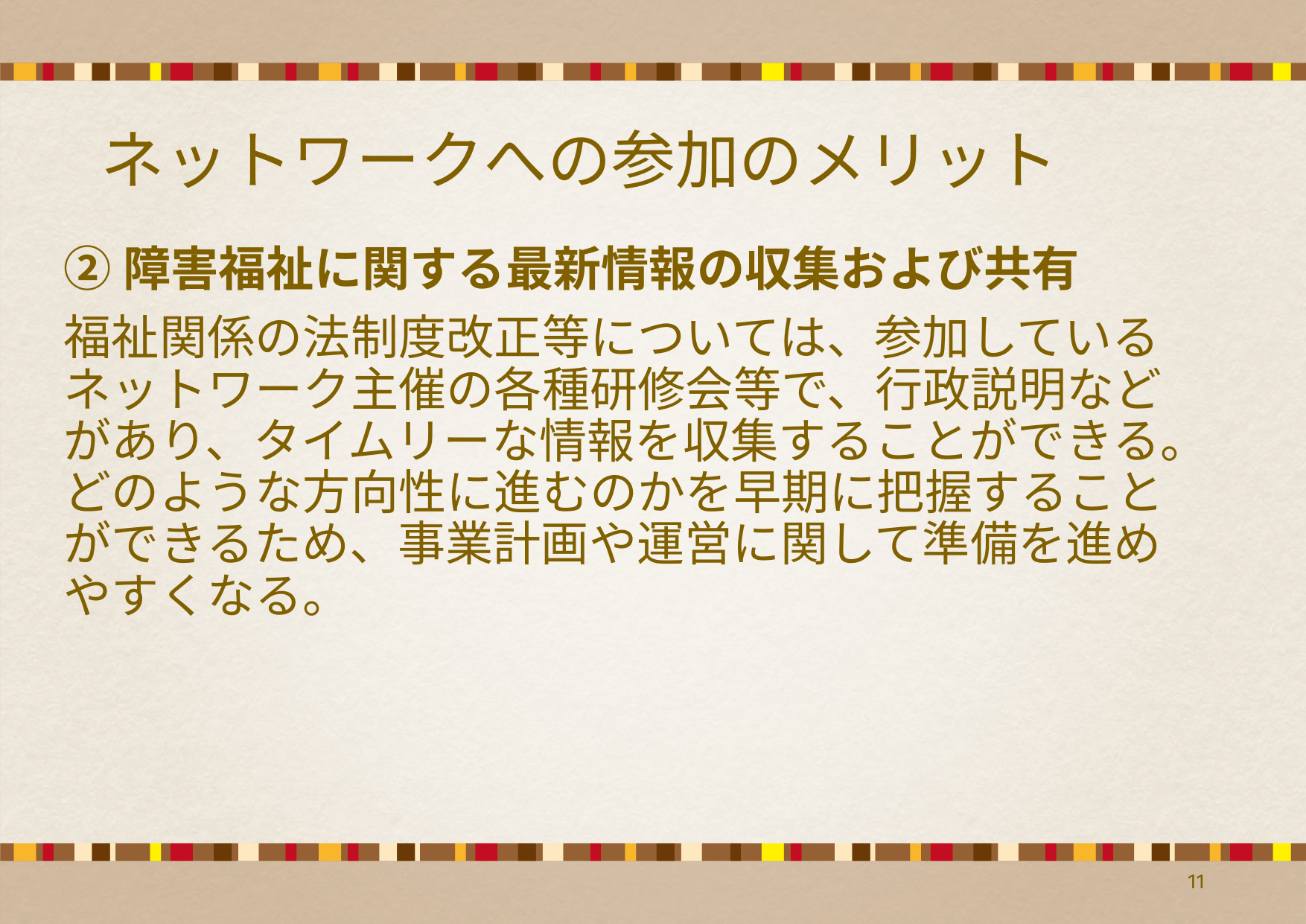

# ネットワークへの参加のメリット
②障害福祉に関する最新情報の収集および共有
福祉関係の法制度改正等については、参加しているネットワーク主催の各種研修会等で、行政説明などがあり、タイムリーな情報を収集することができる。どのような方向性に進むのかを早期に把握することができるため、事業計画や運営に関して準備を進めやすくなる。
11